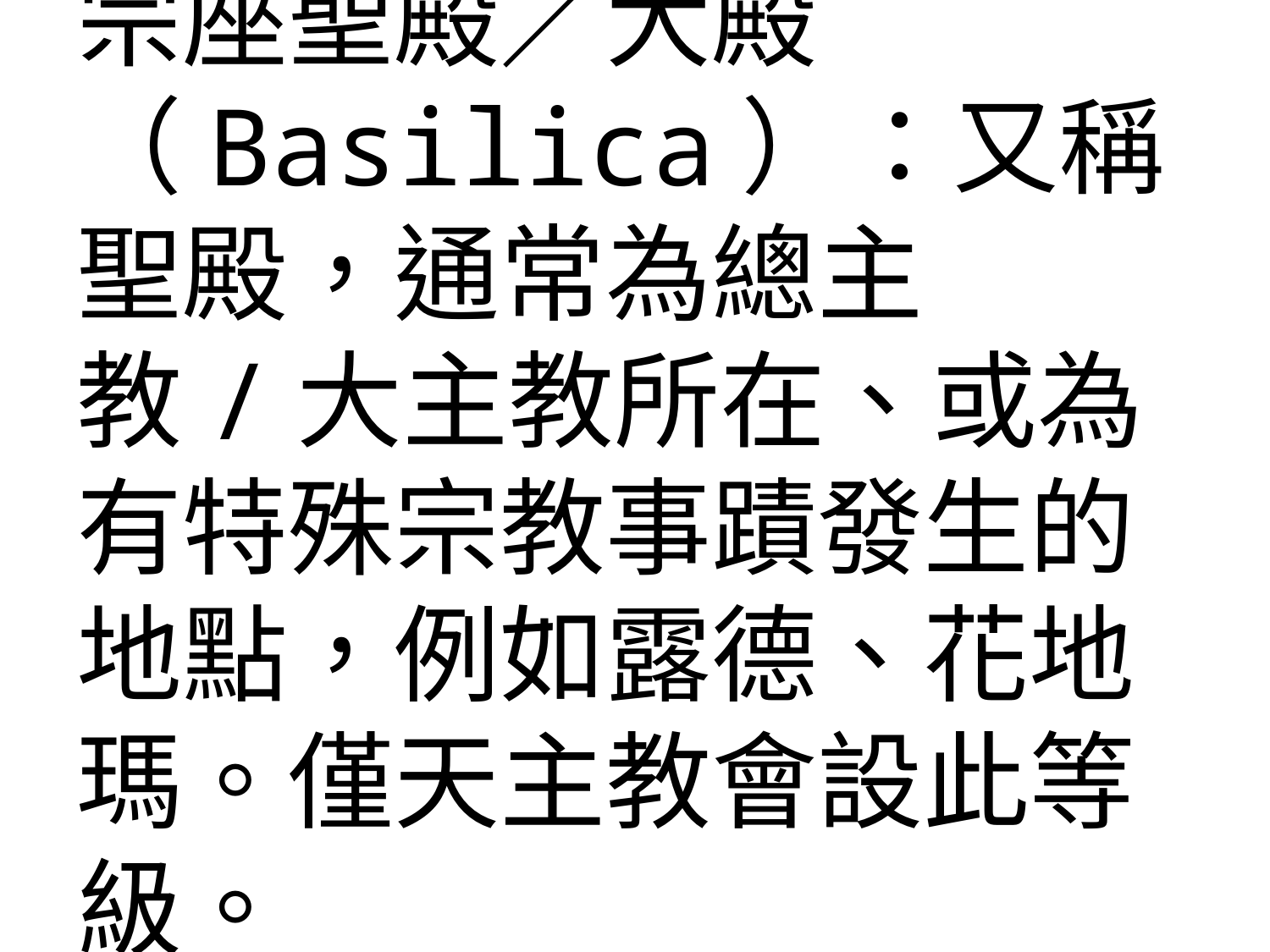

# 宗座聖殿／大殿（Basilica）：又稱聖殿，通常為總主教/大主教所在、或為有特殊宗教事蹟發生的地點，例如露德、花地瑪。僅天主教會設此等級。